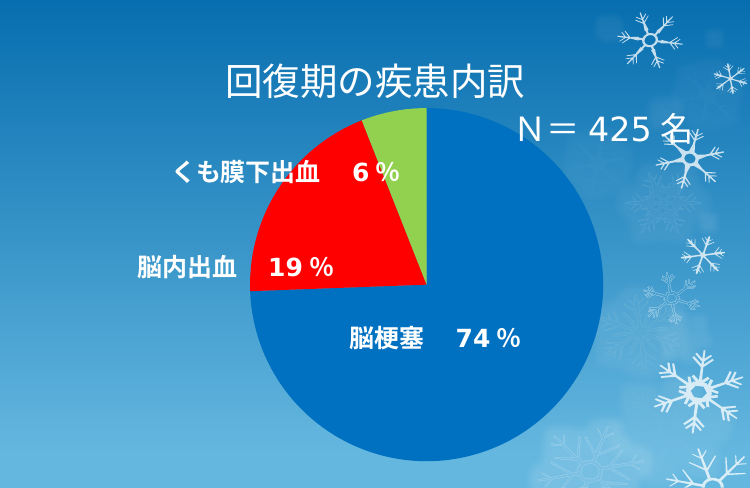

# 回復期の疾患内訳

### Chart

| Category |  |
|---|---|
| 脳梗塞（人） | 311.0 |
| 脳内出血（人） | 82.0 |
| くも膜下出血（人） | 25.0 |
Ｎ＝425名
くも膜下出血　6％
脳内出血　19％
脳梗塞　74％